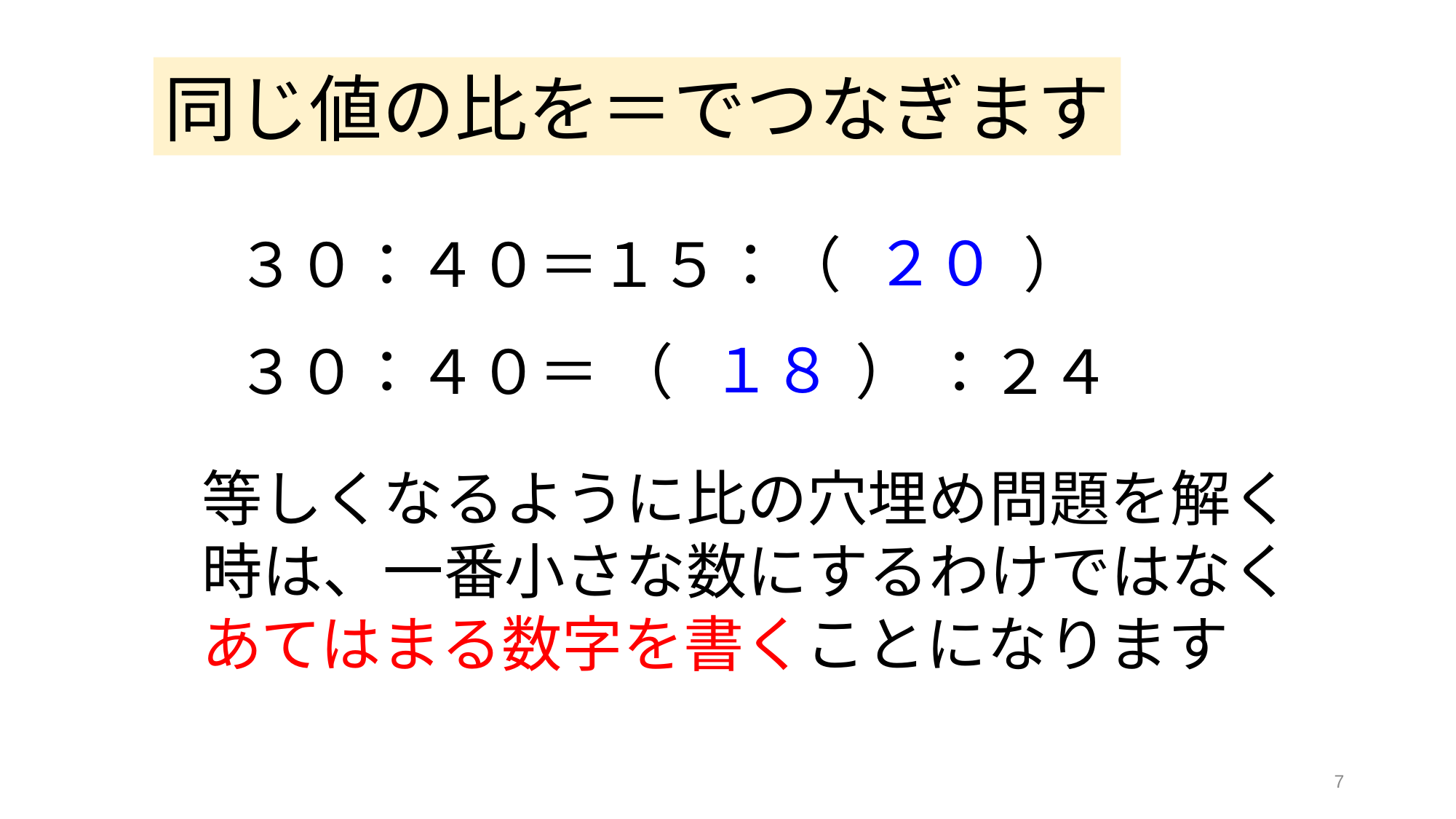

同じ値の比を＝でつなぎます
２０
３０：４０＝１５：（　　　）
１８
３０：４０＝ （　　　） ：２４
等しくなるように比の穴埋め問題を解く時は、一番小さな数にするわけではなくあてはまる数字を書くことになります
7